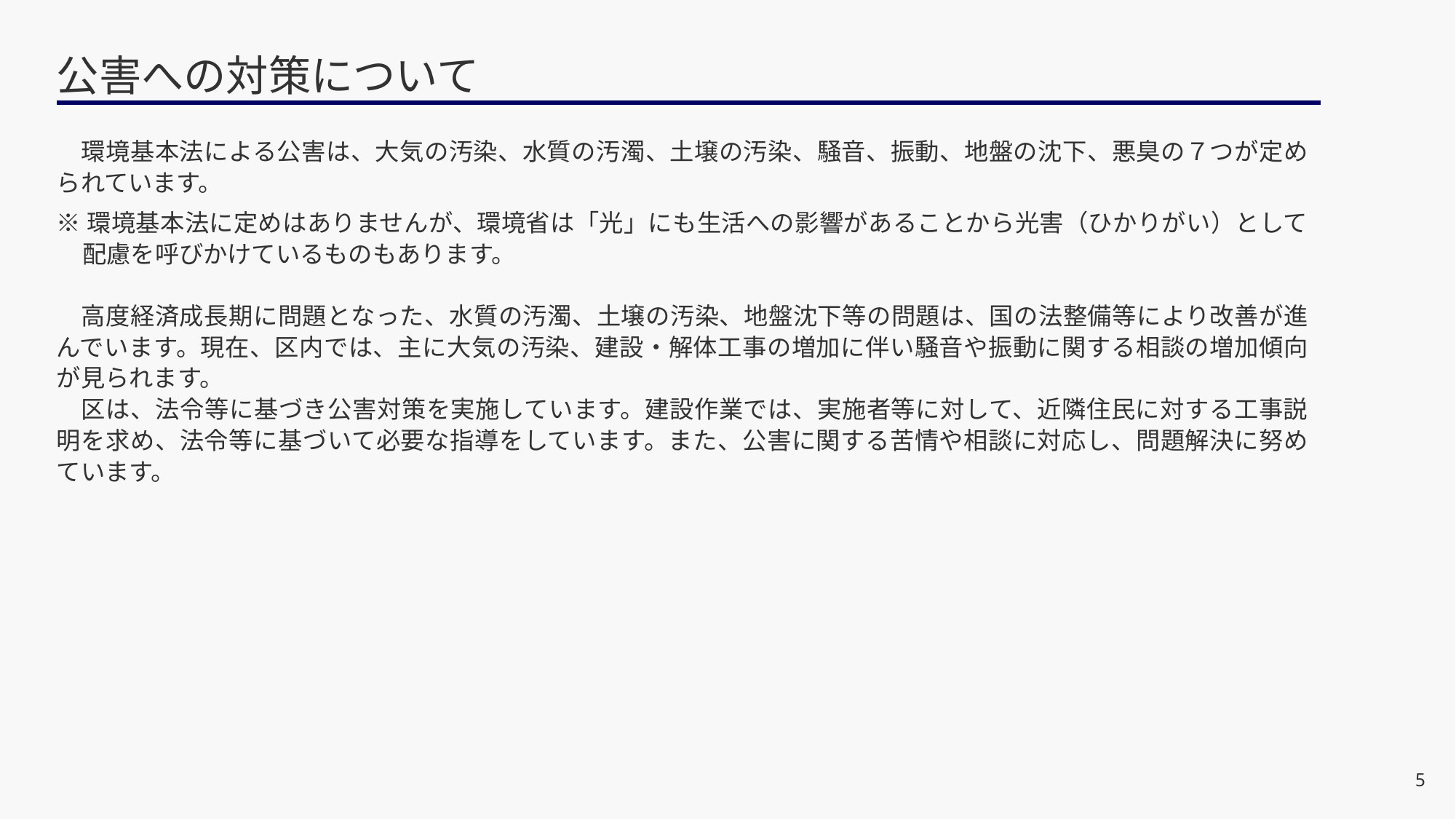

# 公害への対策について
　環境基本法による公害は、大気の汚染、水質の汚濁、土壌の汚染、騒音、振動、地盤の沈下、悪臭の７つが定められています。
※環境基本法に定めはありませんが、環境省は「光」にも生活への影響があることから光害（ひかりがい）として配慮を呼びかけているものもあります。

　高度経済成長期に問題となった、水質の汚濁、土壌の汚染、地盤沈下等の問題は、国の法整備等により改善が進んでいます。現在、区内では、主に大気の汚染、建設・解体工事の増加に伴い騒音や振動に関する相談の増加傾向が見られます。
　区は、法令等に基づき公害対策を実施しています。建設作業では、実施者等に対して、近隣住民に対する工事説明を求め、法令等に基づいて必要な指導をしています。また、公害に関する苦情や相談に対応し、問題解決に努めています。

5